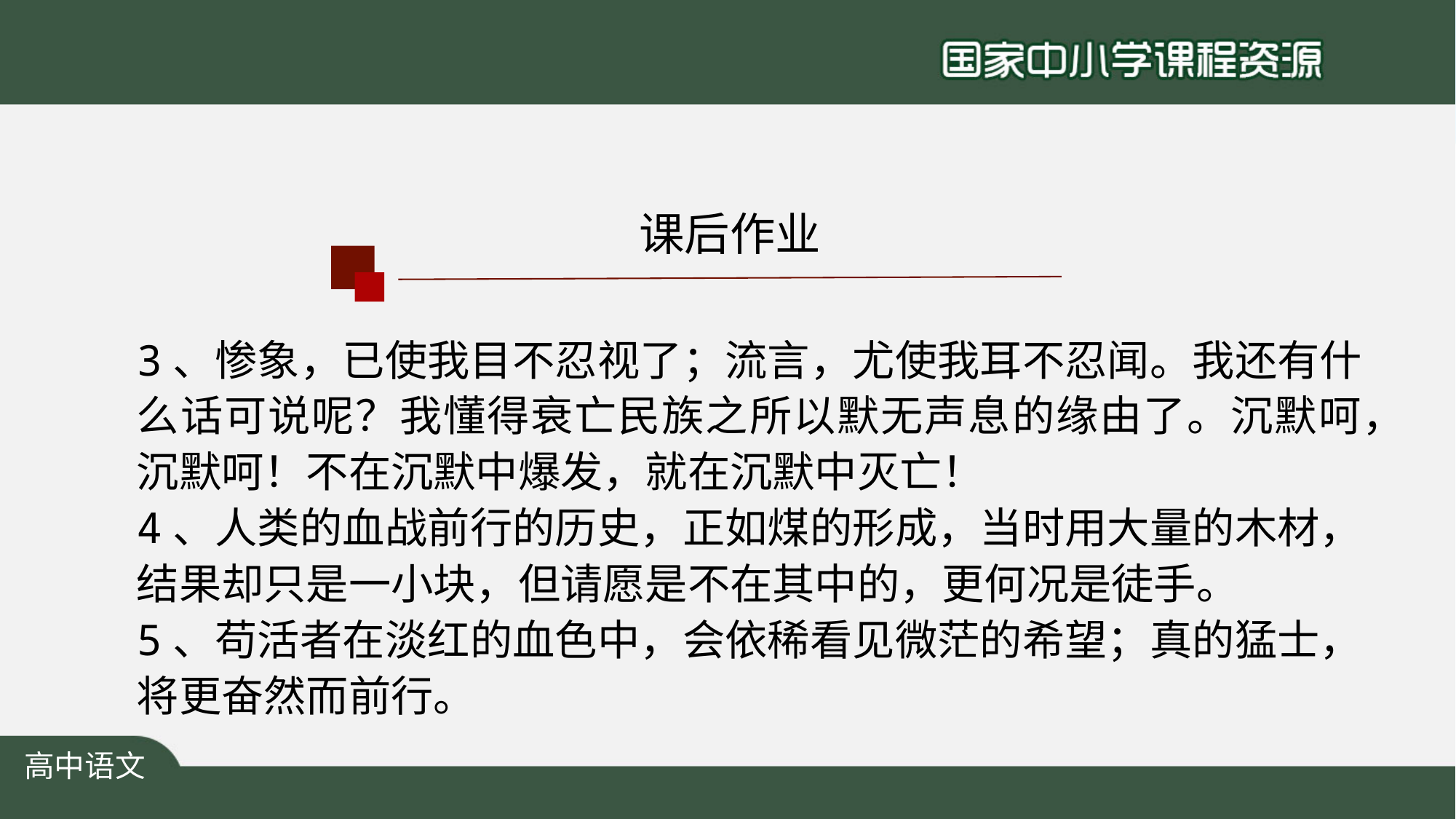

课后作业

3、惨象，已使我目不忍视了；流言，尤使我耳不忍闻。我还有什么话可说呢？我懂得衰亡民族之所以默无声息的缘由了。沉默呵，沉默呵！不在沉默中爆发，就在沉默中灭亡！
4、人类的血战前行的历史，正如煤的形成，当时用大量的木材，结果却只是一小块，但请愿是不在其中的，更何况是徒手。
5、苟活者在淡红的血色中，会依稀看见微茫的希望；真的猛士，将更奋然而前行。